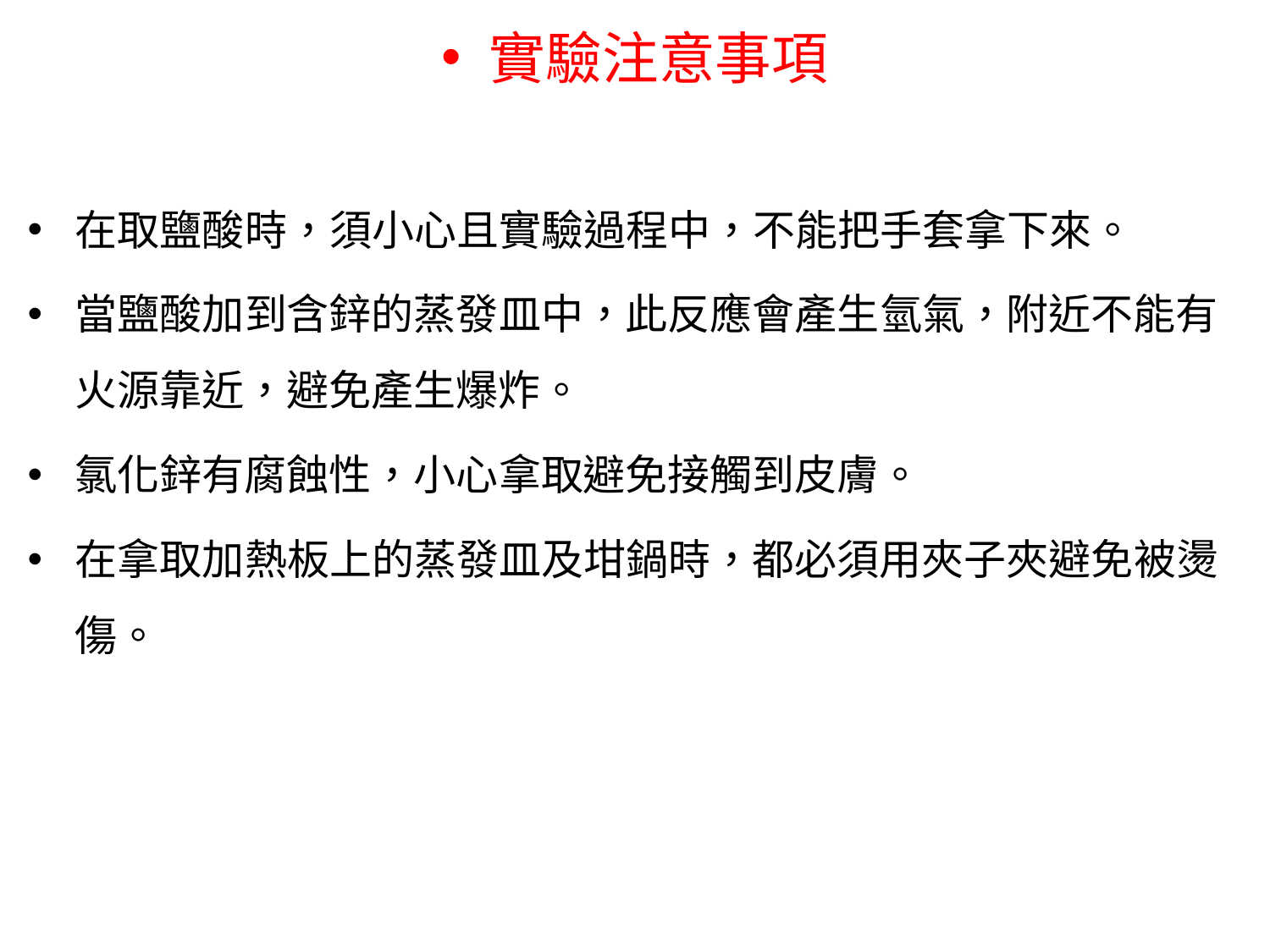

實驗注意事項

在取鹽酸時，須小心且實驗過程中，不能把手套拿下來。
當鹽酸加到含鋅的蒸發皿中，此反應會產生氫氣，附近不能有火源靠近，避免產生爆炸。
氯化鋅有腐蝕性，小心拿取避免接觸到皮膚。
在拿取加熱板上的蒸發皿及坩鍋時，都必須用夾子夾避免被燙傷。